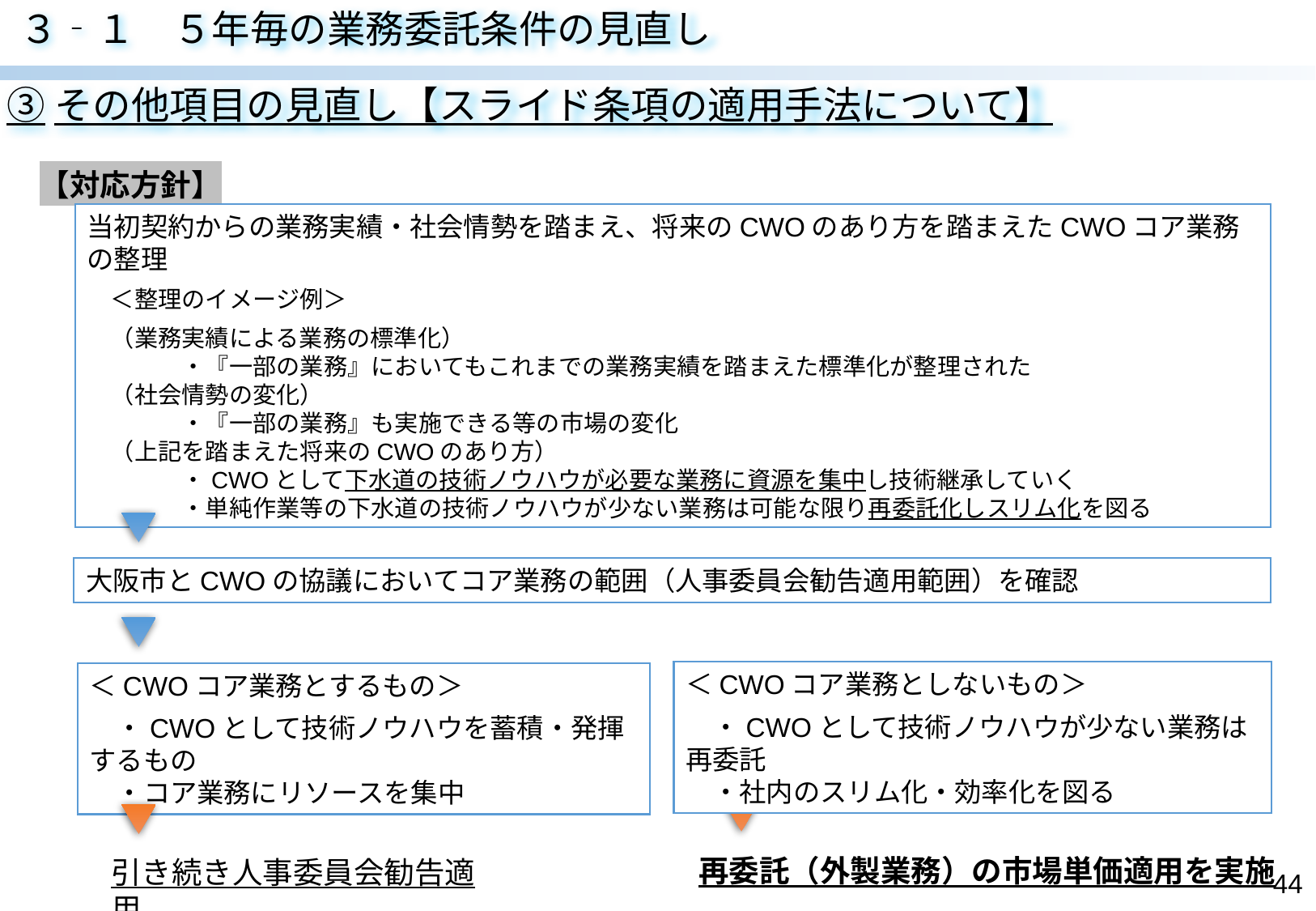

３‐１　５年毎の業務委託条件の見直し
③その他項目の見直し【スライド条項の適用手法について】
【対応方針】
当初契約からの業務実績・社会情勢を踏まえ、将来のCWOのあり方を踏まえたCWOコア業務の整理
　＜整理のイメージ例＞
　（業務実績による業務の標準化）
　　　　・『一部の業務』においてもこれまでの業務実績を踏まえた標準化が整理された
　（社会情勢の変化）
　　　　・『一部の業務』も実施できる等の市場の変化
　（上記を踏まえた将来のCWOのあり方）
　　　　・CWOとして下水道の技術ノウハウが必要な業務に資源を集中し技術継承していく
　　　　・単純作業等の下水道の技術ノウハウが少ない業務は可能な限り再委託化しスリム化を図る

大阪市とCWOの協議においてコア業務の範囲（人事委員会勧告適用範囲）を確認

＜CWOコア業務としないもの＞
　・CWOとして技術ノウハウが少ない業務は再委託
　・社内のスリム化・効率化を図る
＜CWOコア業務とするもの＞
　・CWOとして技術ノウハウを蓄積・発揮するもの
　・コア業務にリソースを集中

再委託（外製業務）の市場単価適用を実施
引き続き人事委員会勧告適用
44